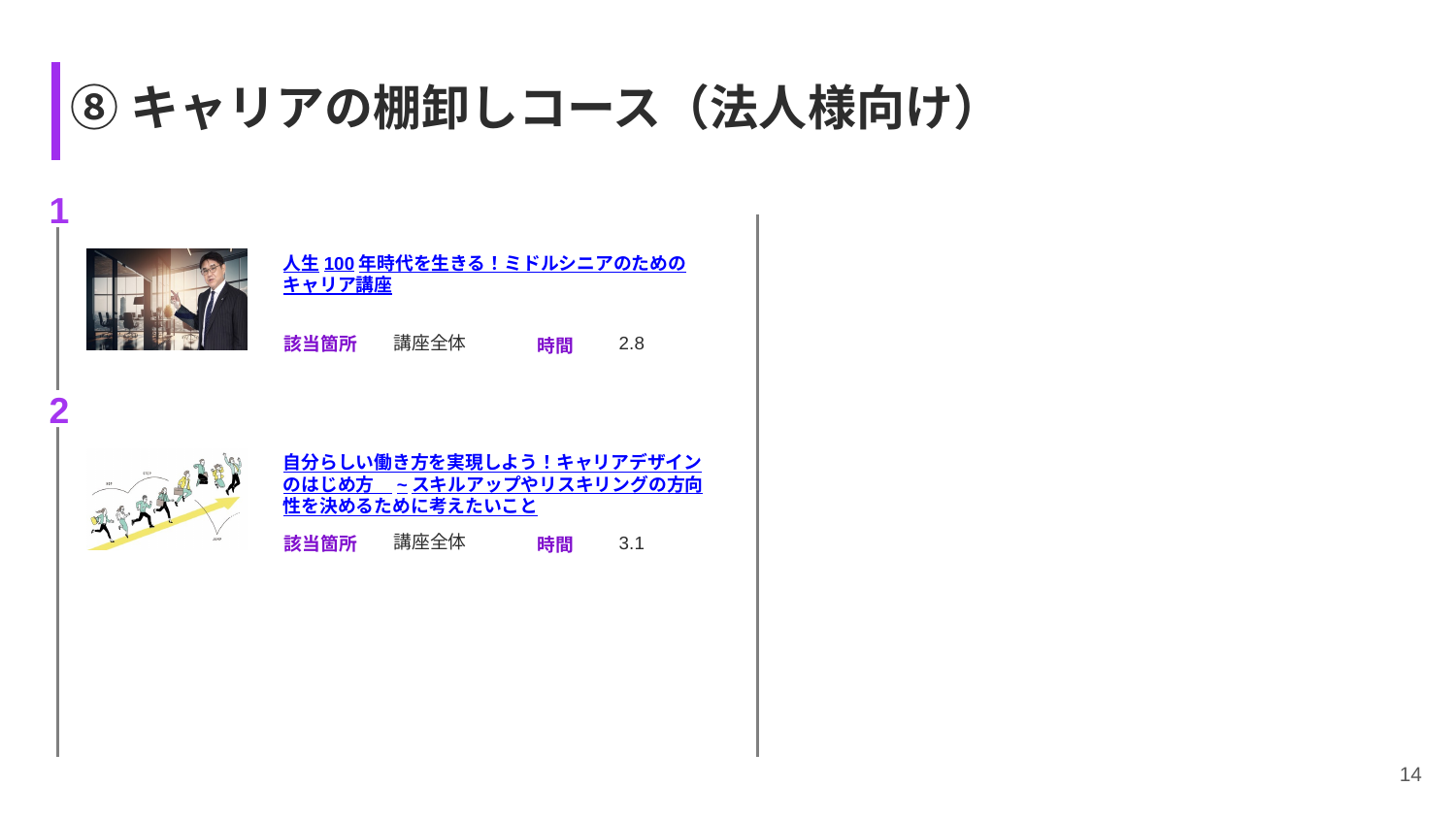

# ⑧キャリアの棚卸しコース（法人様向け）
1

人生100年時代を生きる！ミドルシニアのためのキャリア講座

講座全体
2.8
2

自分らしい働き方を実現しよう！キャリアデザインのはじめ方　~スキルアップやリスキリングの方向性を決めるために考えたいこと

講座全体
3.1

14